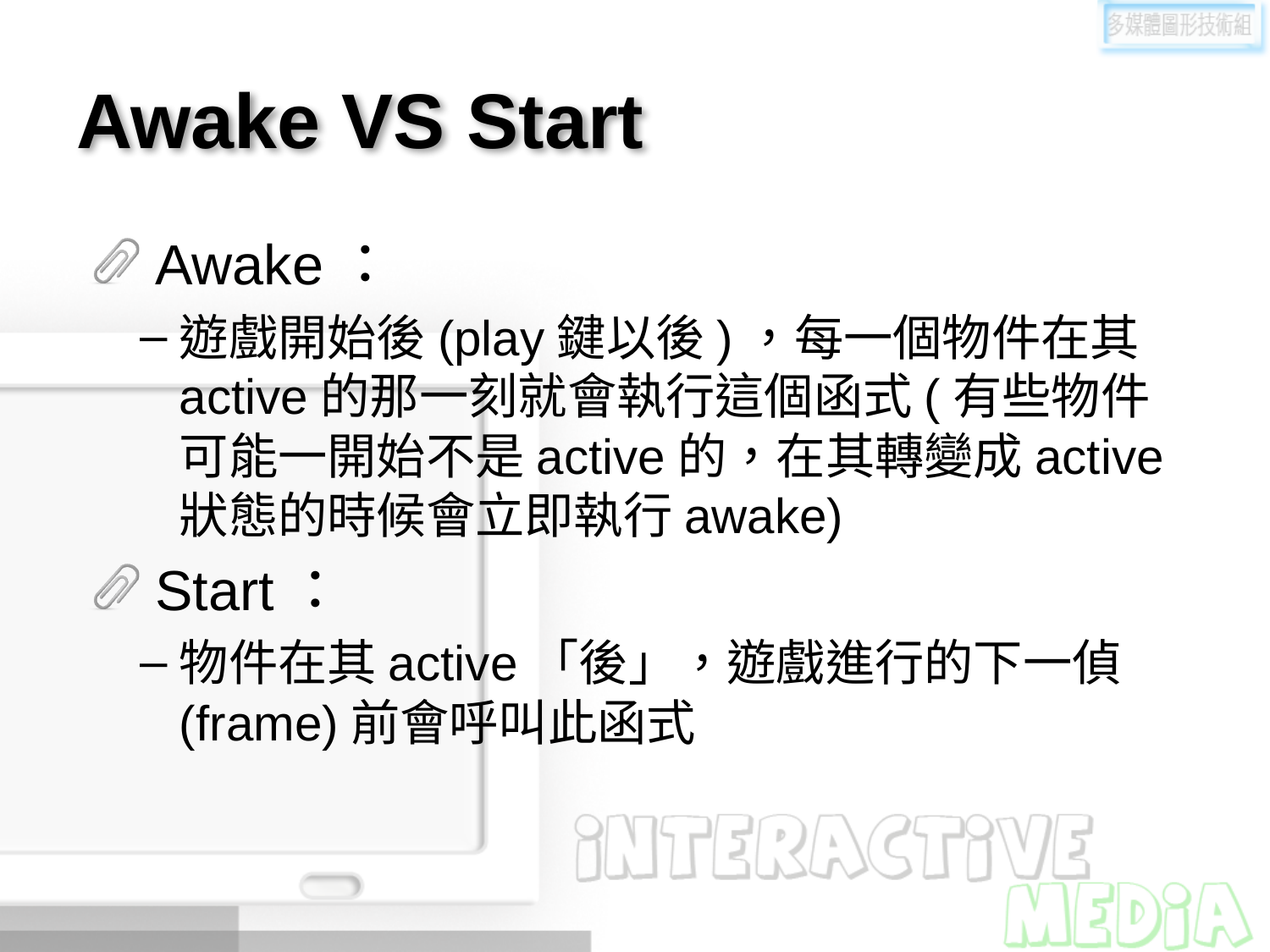

# Awake VS Start
Awake：
遊戲開始後(play鍵以後)，每一個物件在其active的那一刻就會執行這個函式(有些物件可能一開始不是active的，在其轉變成active狀態的時候會立即執行awake)
Start：
物件在其active「後」，遊戲進行的下一偵(frame)前會呼叫此函式